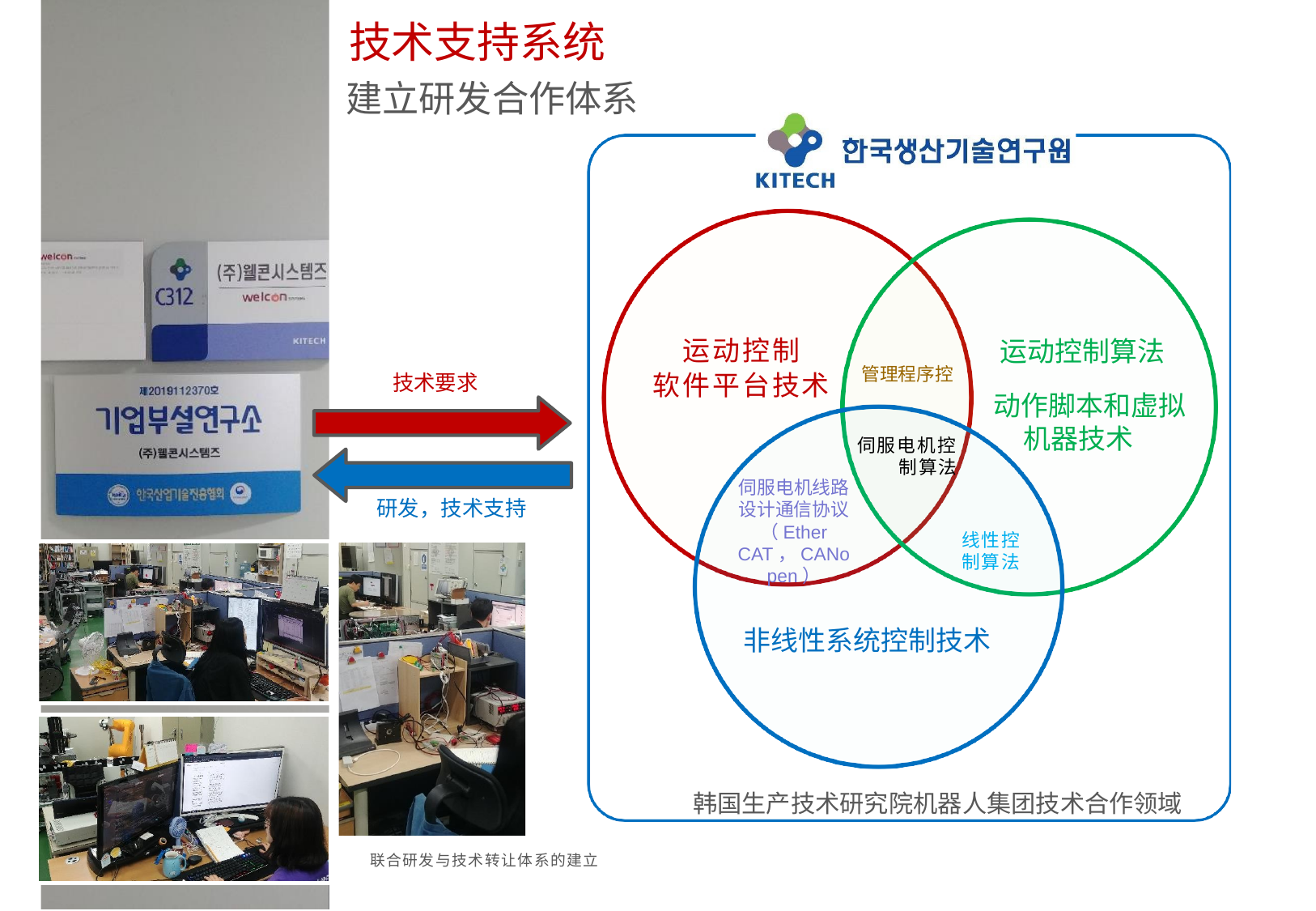

# 技术支持系统
建立研发合作体系

运动控制
软件平台技术
运动控制算法
管理程序控

伺服电机控制算法
技术要求
动作脚本和虚拟机器技术
伺服电机线路设计通信协议（Ether CAT，CANopen）
研发，技术支持
线性控制算法

非线性系统控制技术

韩国生产技术研究院机器人集团技术合作领域
联合研发与技术转让体系的建立